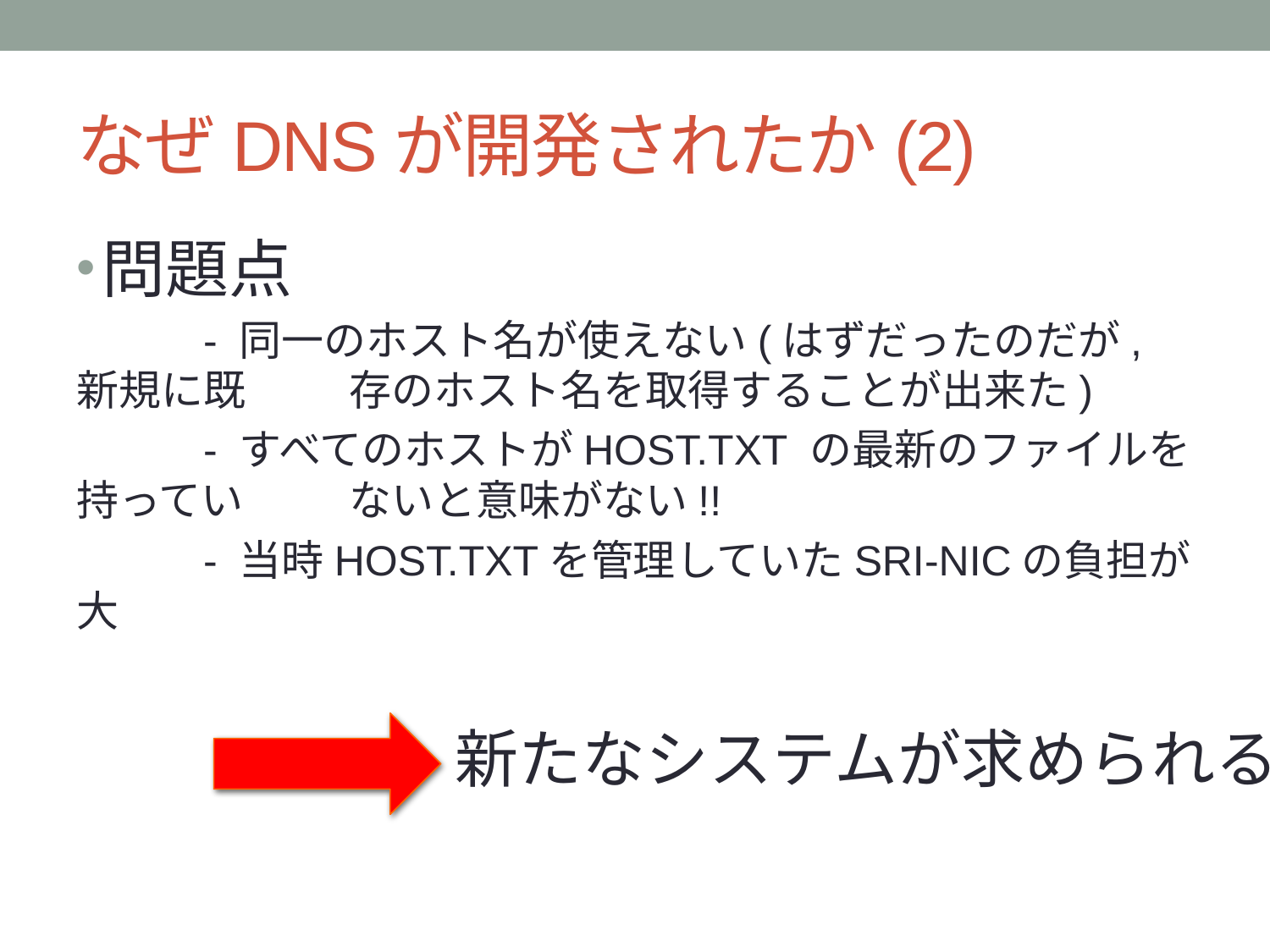

# なぜDNSが開発されたか(2)
問題点
	- 同一のホスト名が使えない(はずだったのだが, 新規に既	  存のホスト名を取得することが出来た)
	- すべてのホストがHOST.TXT の最新のファイルを持ってい	  ないと意味がない!!
	- 当時HOST.TXTを管理していたSRI-NICの負担が大

新たなシステムが求められる